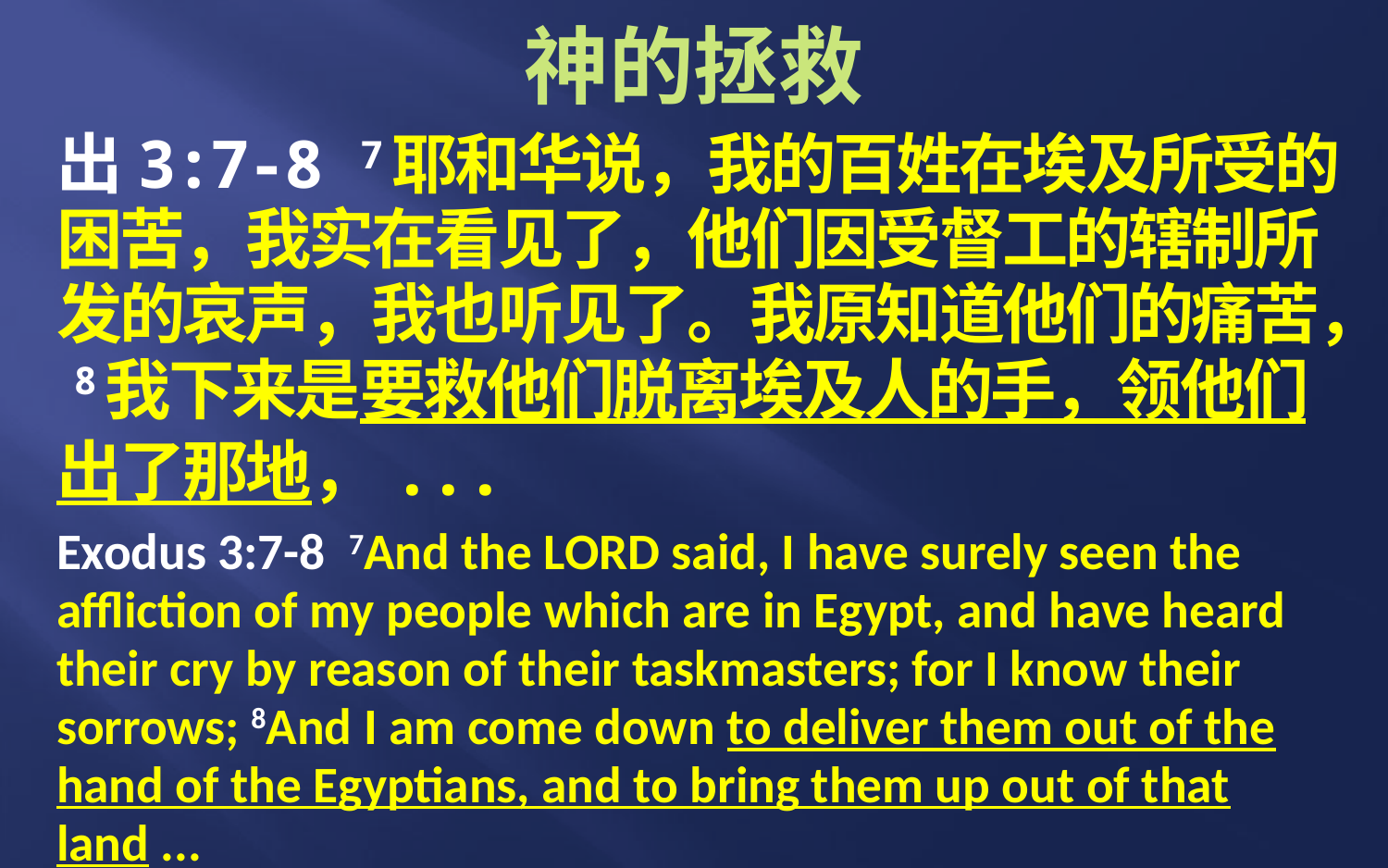

# 神的拯救
出3:7-8 7耶和华说，我的百姓在埃及所受的困苦，我实在看见了，他们因受督工的辖制所发的哀声，我也听见了。我原知道他们的痛苦， 8我下来是要救他们脱离埃及人的手，领他们出了那地，...
Exodus 3:7-8  7And the LORD said, I have surely seen the affliction of my people which are in Egypt, and have heard their cry by reason of their taskmasters; for I know their sorrows; 8And I am come down to deliver them out of the hand of the Egyptians, and to bring them up out of that land ...